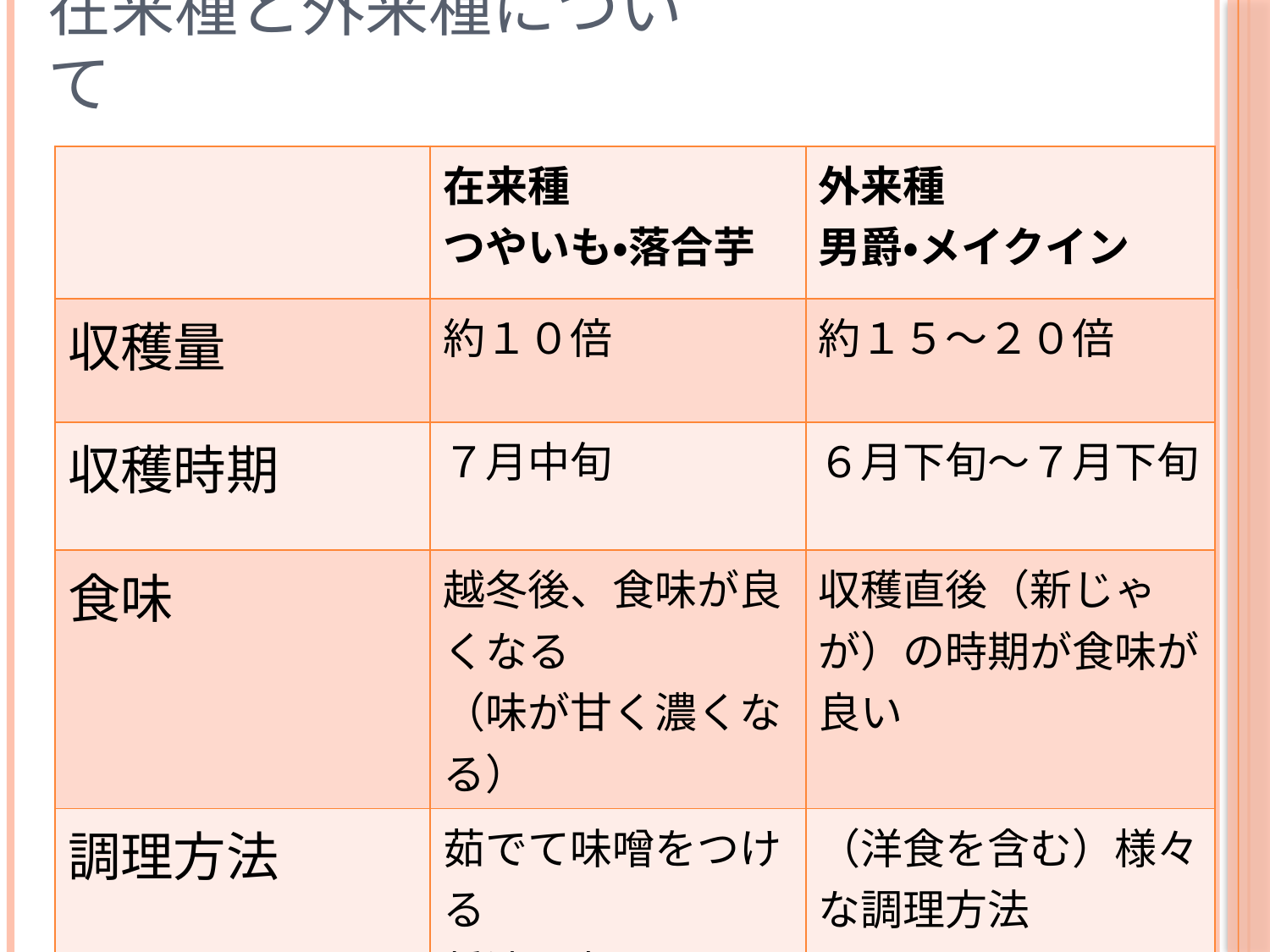

# 在来種と外来種について
|  | 在来種　 つやいも・落合芋 | 外来種 男爵・メイクイン |
| --- | --- | --- |
| 収穫量 | 約１０倍 | 約１５～２０倍 |
| 収穫時期 | ７月中旬 | ６月下旬～７月下旬 |
| 食味 | 越冬後、食味が良くなる （味が甘く濃くなる） | 収穫直後（新じゃが）の時期が食味が良い |
| 調理方法 | 茹でて味噌をつける 醤油で煮る | （洋食を含む）様々な調理方法 |